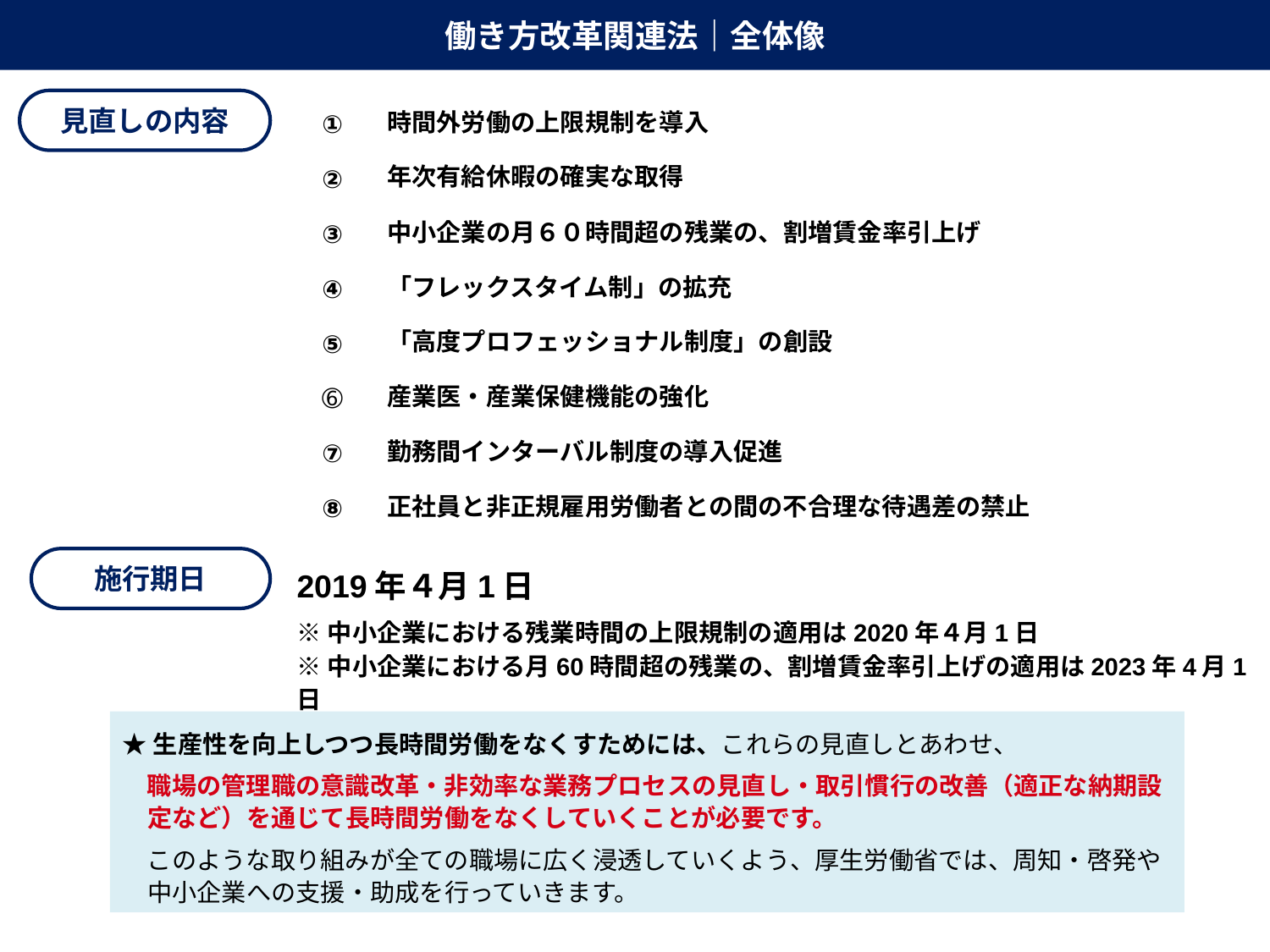

# 働き方改革関連法｜全体像
見直しの内容
| ① | 時間外労働の上限規制を導入・・・・・・・・・・・・・・・・・ |  |
| --- | --- | --- |
| ② | 年次有給休暇の確実な取得・・・・・・・・ |  |
| ③ | 中小企業の月６０時間超の残業の、割増賃金率引上げ |  |
| ④ | 「フレックスタイム制」の拡充 |  |
| ⑤ | 「高度プロフェッショナル制度」の創設 |  |
| ➅ | 産業医・産業保健機能の強化 |  |
| ⑦ | 勤務間インターバル制度の導入促進 |  |
| ⑧ | 正社員と非正規雇用労働者との間の不合理な待遇差の禁止 |  |
施行期日
2019年４月1日
※中小企業における残業時間の上限規制の適用は2020年４月1日
※中小企業における月60時間超の残業の、割増賃金率引上げの適用は2023年4月1日
★生産性を向上しつつ長時間労働をなくすためには、これらの見直しとあわせ、
　職場の管理職の意識改革・非効率な業務プロセスの見直し・取引慣行の改善（適正な納期設定など）を通じて長時間労働をなくしていくことが必要です。
　このような取り組みが全ての職場に広く浸透していくよう、厚生労働省では、周知・啓発や中小企業への支援・助成を行っていきます。